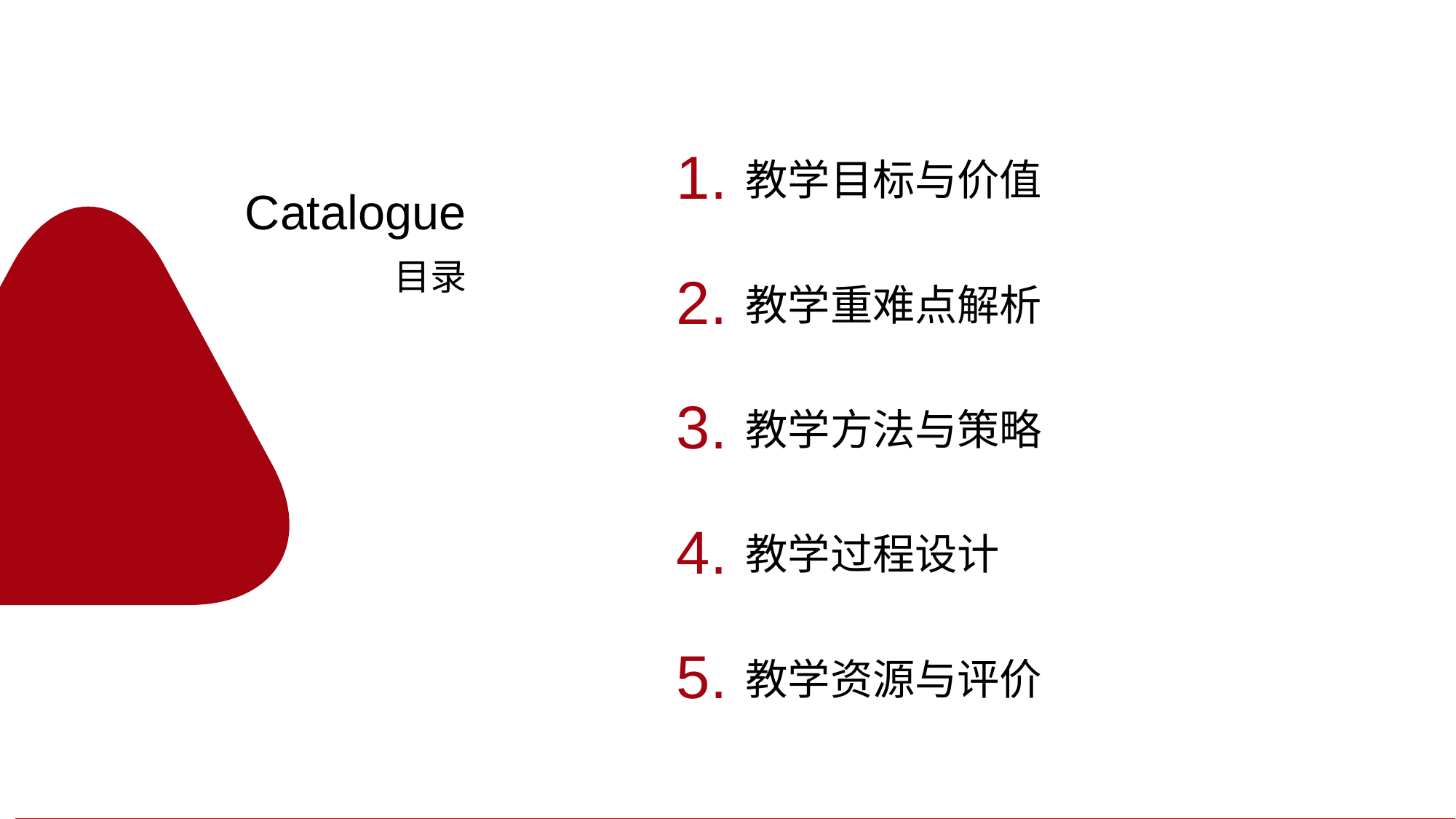

1.
教学目标与价值
Catalogue

目录
2.
教学重难点解析
3.
教学方法与策略
4.
教学过程设计
5.
教学资源与评价